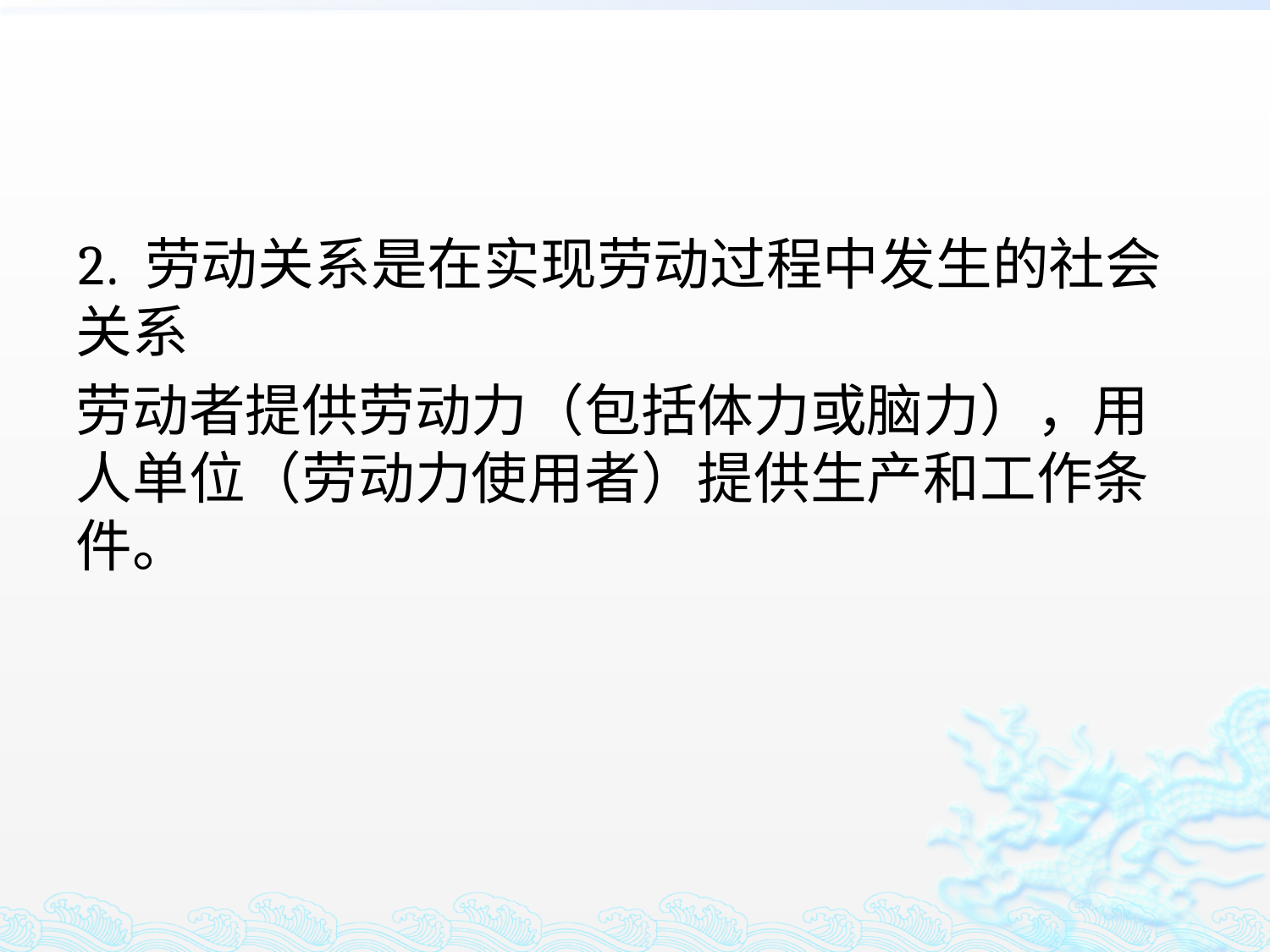

#
2. 劳动关系是在实现劳动过程中发生的社会关系
劳动者提供劳动力（包括体力或脑力），用人单位（劳动力使用者）提供生产和工作条件。